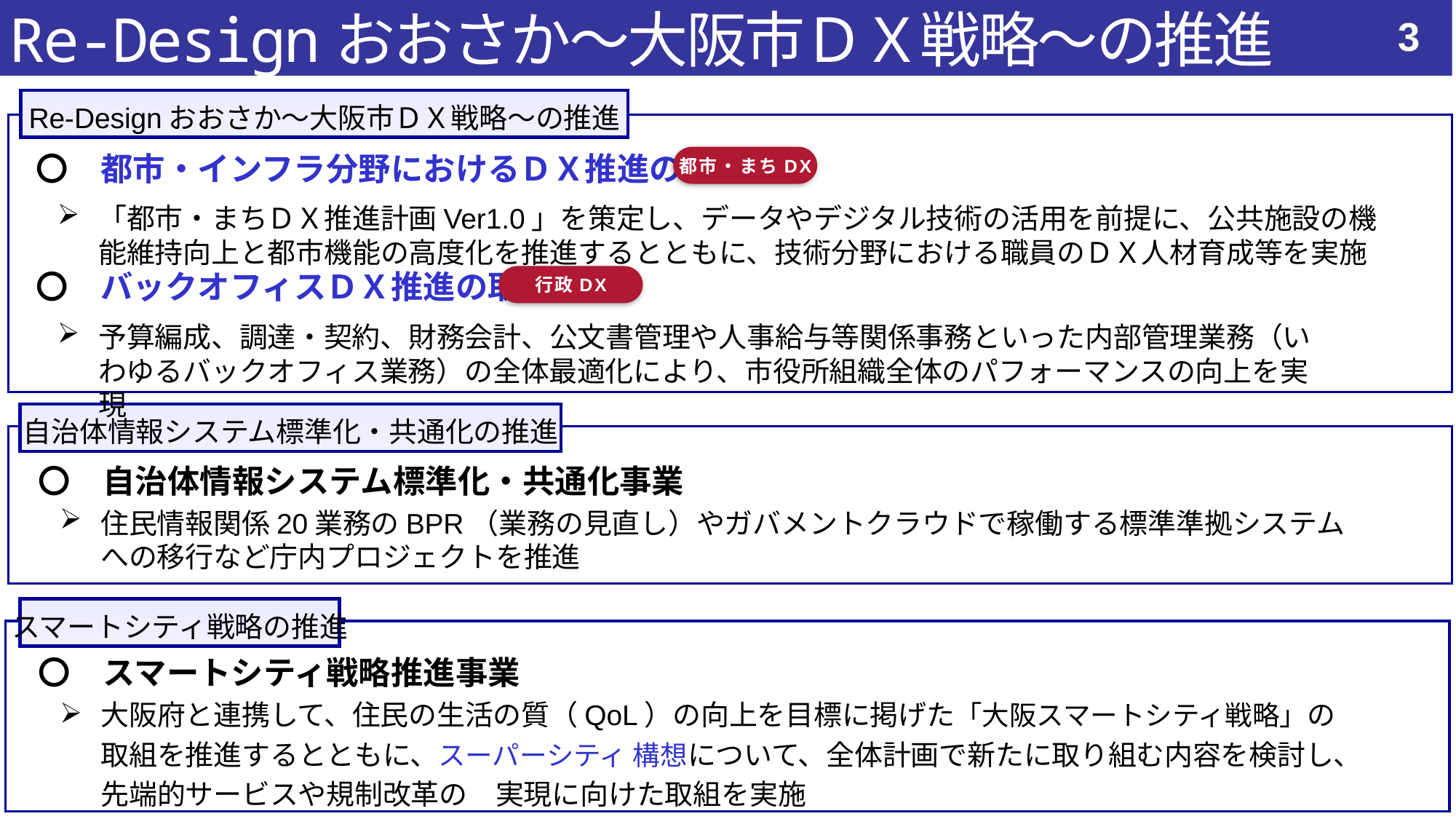

Re-Designおおさか～大阪市ＤＸ戦略～の推進
3
Re-Designおおさか～大阪市ＤＸ戦略～の推進

〇　都市・インフラ分野におけるＤＸ推進の取組
「都市・まちＤＸ推進計画Ver1.0」を策定し、データやデジタル技術の活用を前提に、公共施設の機能維持向上と都市機能の高度化を推進するとともに、技術分野における職員のＤＸ人材育成等を実施
都市・まちDX
〇　バックオフィスＤＸ推進の取組
予算編成、調達・契約、財務会計、公文書管理や人事給与等関係事務といった内部管理業務（いわゆるバックオフィス業務）の全体最適化により、市役所組織全体のパフォーマンスの向上を実現
行政DX
自治体情報システム標準化・共通化の推進

〇　自治体情報システム標準化・共通化事業
住民情報関係20業務のBPR（業務の見直し）やガバメントクラウドで稼働する標準準拠システムへの移行など庁内プロジェクトを推進
スマートシティ戦略の推進

〇　スマートシティ戦略推進事業
大阪府と連携して、住民の生活の質（QoL）の向上を目標に掲げた「大阪スマートシティ戦略」の取組を推進するとともに、スーパーシティ 構想について、全体計画で新たに取り組む内容を検討し、先端的サービスや規制改革の　実現に向けた取組を実施